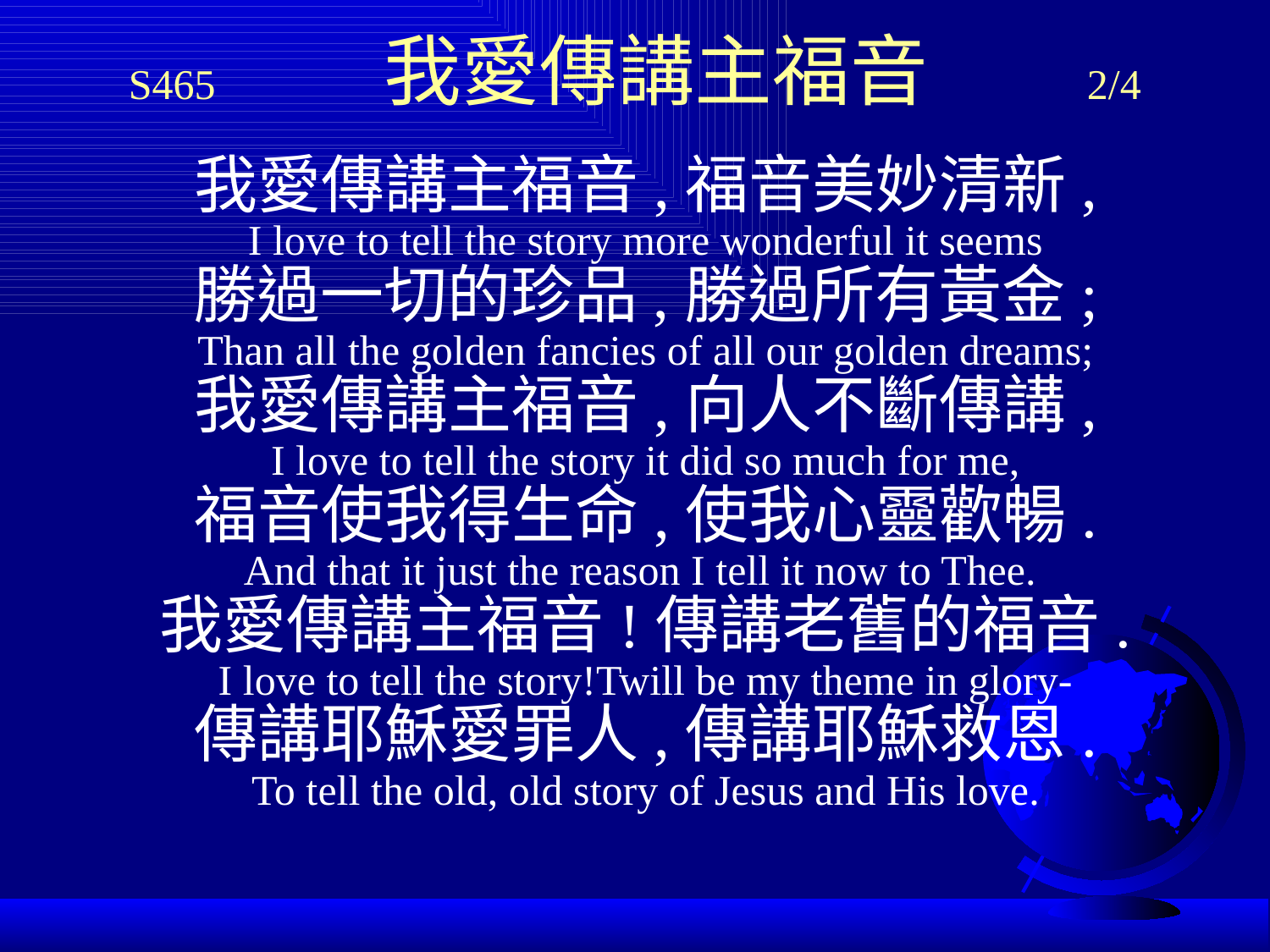

# S465               我愛傳講主福音　     2/4
我愛傳講主福音,福音美妙清新,
I love to tell the story more wonderful it seems
勝過一切的珍品,勝過所有黃金;
Than all the golden fancies of all our golden dreams;
我愛傳講主福音,向人不斷傳講,
I love to tell the story it did so much for me,
福音使我得生命,使我心靈歡暢.
And that it just the reason I tell it now to Thee.
我愛傳講主福音!傳講老舊的福音.
I love to tell the story!Twill be my theme in glory-
傳講耶穌愛罪人,傳講耶穌救恩.
To tell the old, old story of Jesus and His love.